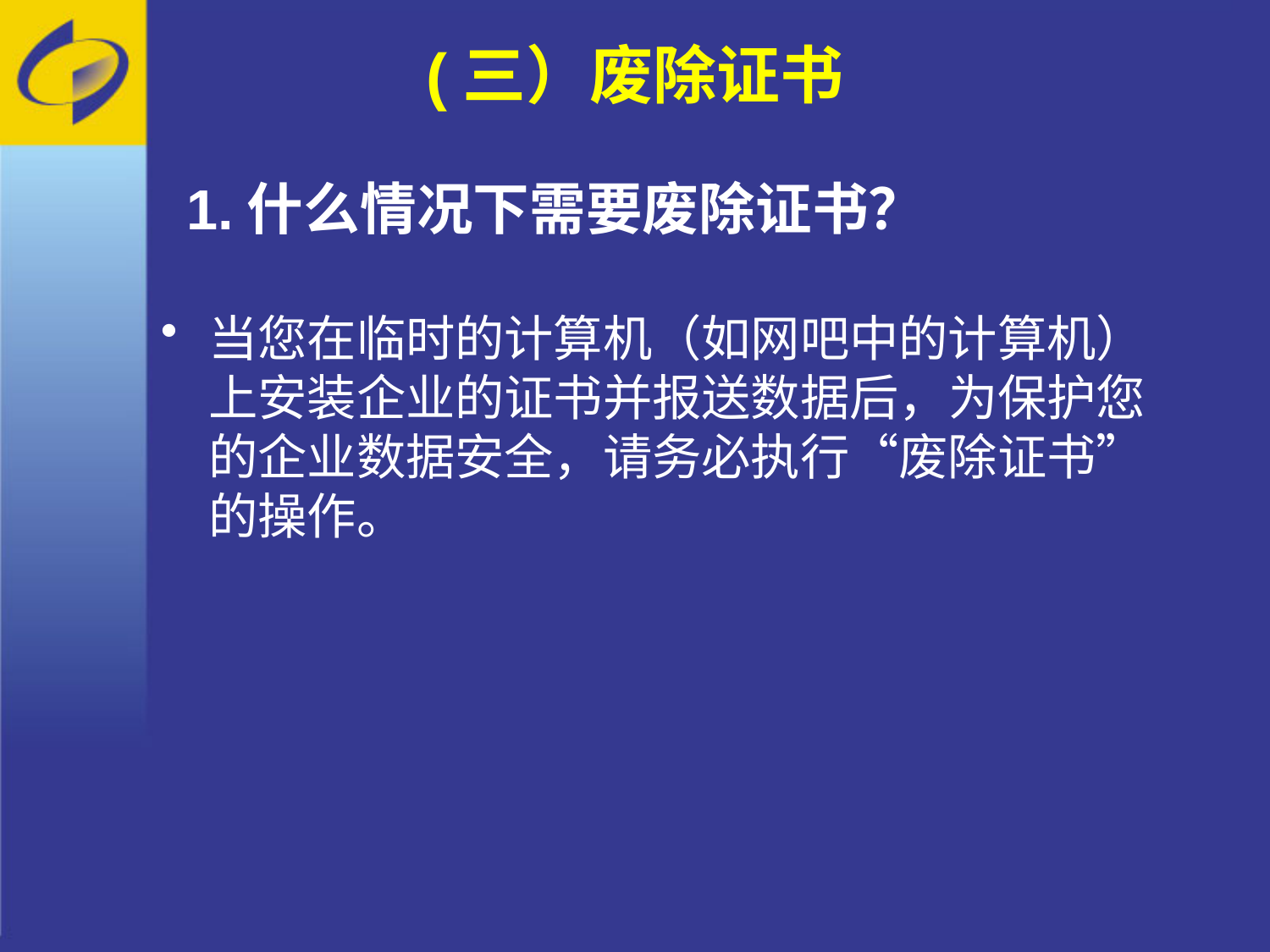

# (三）废除证书
1.什么情况下需要废除证书？
当您在临时的计算机（如网吧中的计算机）上安装企业的证书并报送数据后，为保护您的企业数据安全，请务必执行“废除证书”的操作。